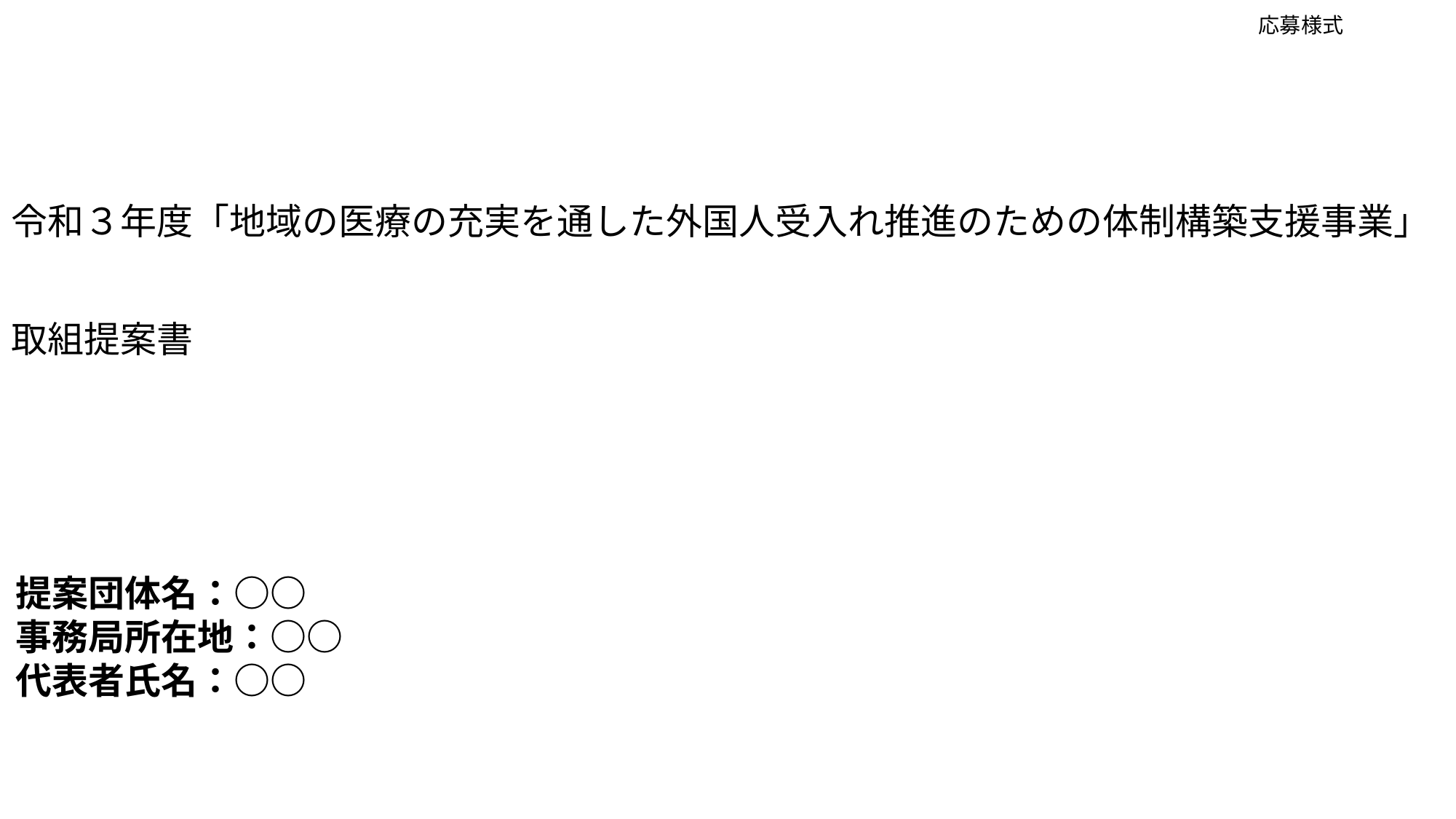

応募様式
令和３年度「地域の医療の充実を通した外国人受入れ推進のための体制構築支援事業」　
取組提案書

提案団体名：○○
事務局所在地：○○
代表者氏名：○○